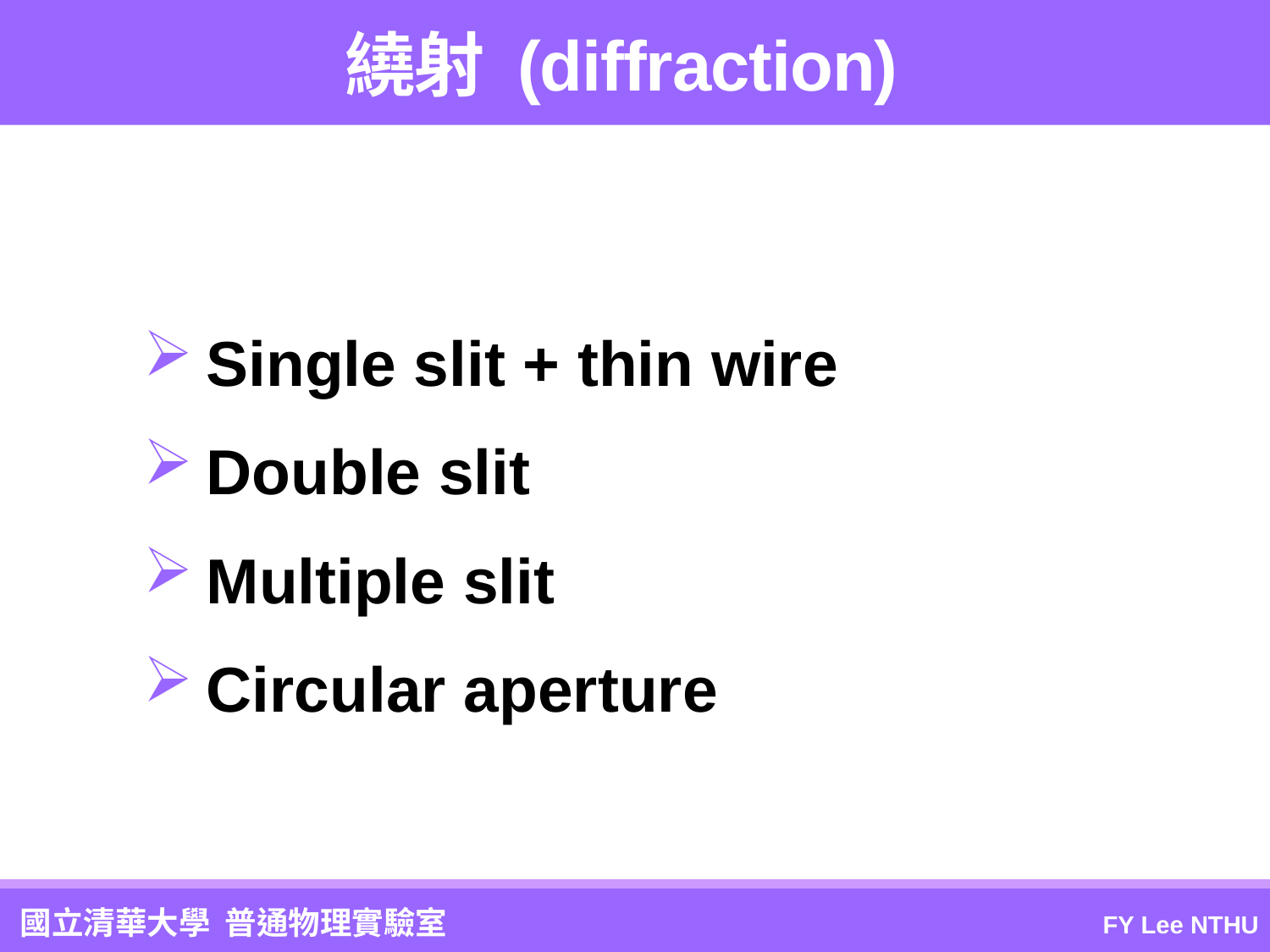

# 繞射 (diffraction)
Single slit + thin wire
Double slit
Multiple slit
Circular aperture